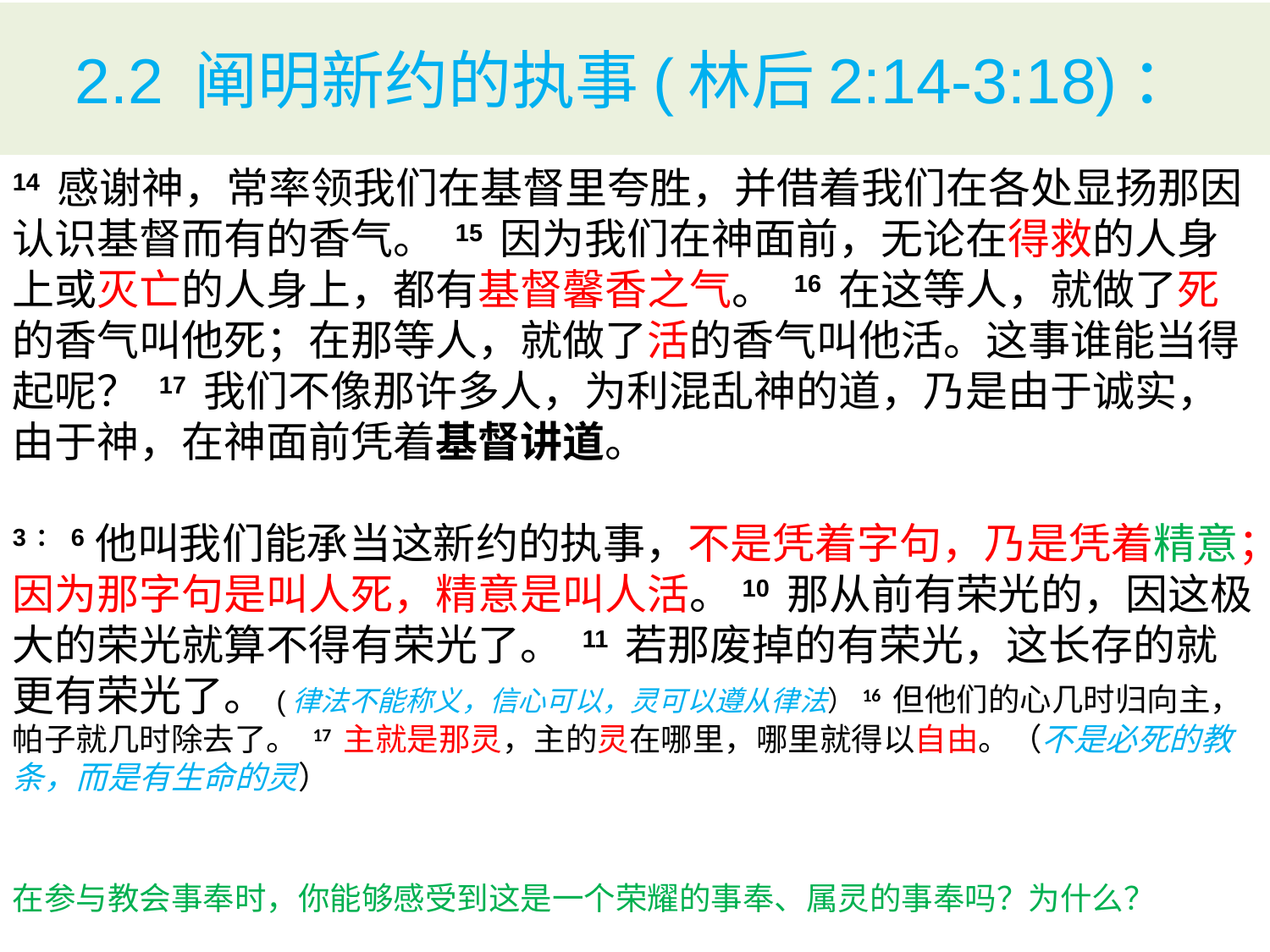

# 2.2 阐明新约的执事(林后2:14-3:18)：
14 感谢神，常率领我们在基督里夸胜，并借着我们在各处显扬那因认识基督而有的香气。 15 因为我们在神面前，无论在得救的人身上或灭亡的人身上，都有基督馨香之气。 16 在这等人，就做了死的香气叫他死；在那等人，就做了活的香气叫他活。这事谁能当得起呢？ 17 我们不像那许多人，为利混乱神的道，乃是由于诚实，由于神，在神面前凭着基督讲道。

3：6他叫我们能承当这新约的执事，不是凭着字句，乃是凭着精意；因为那字句是叫人死，精意是叫人活。10 那从前有荣光的，因这极大的荣光就算不得有荣光了。 11 若那废掉的有荣光，这长存的就更有荣光了。(律法不能称义，信心可以，灵可以遵从律法）16 但他们的心几时归向主，帕子就几时除去了。 17 主就是那灵，主的灵在哪里，哪里就得以自由。（不是必死的教条，而是有生命的灵）

在参与教会事奉时，你能够感受到这是一个荣耀的事奉、属灵的事奉吗？为什么？